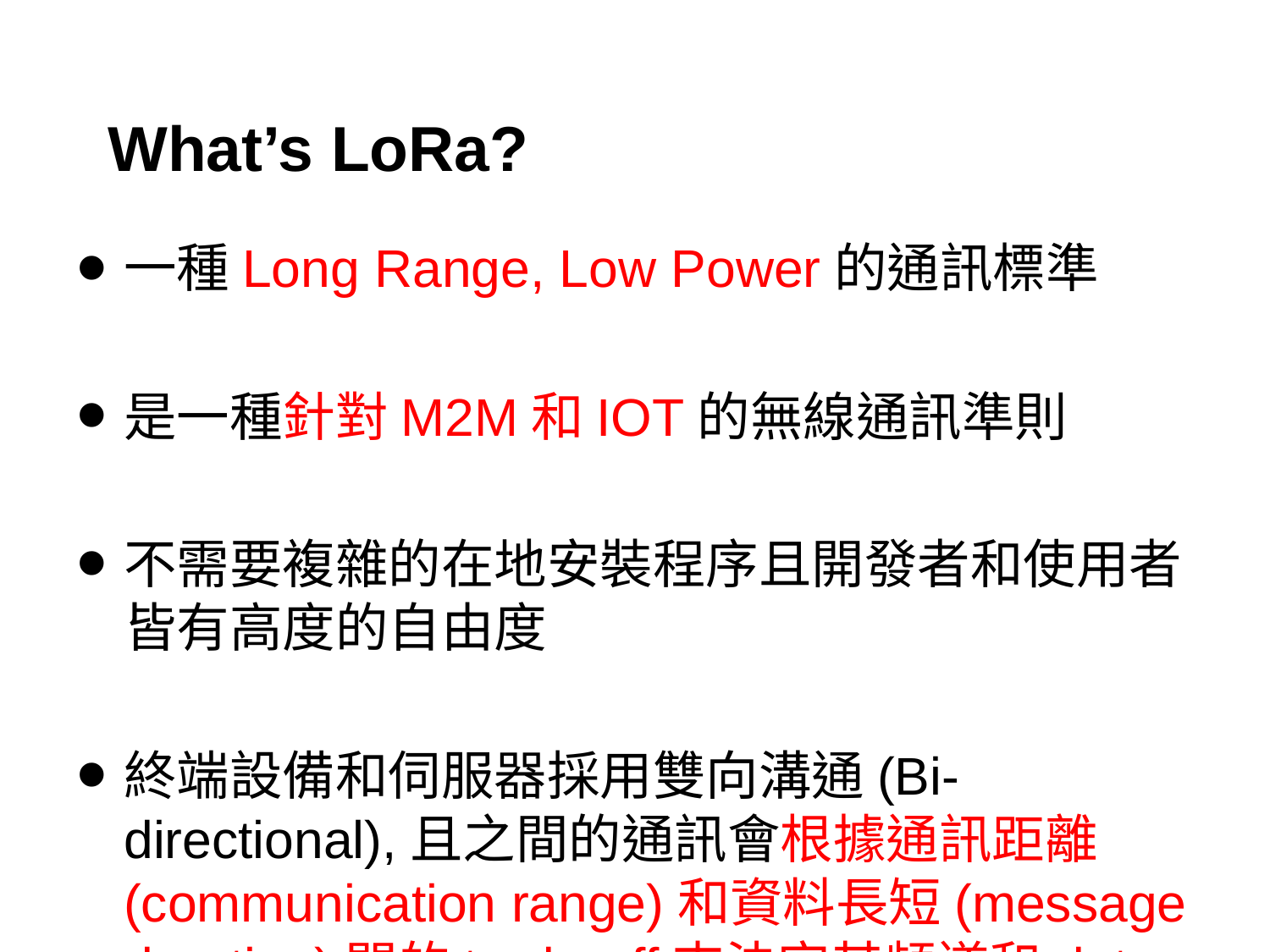

# What’s LoRa?
一種Long Range, Low Power的通訊標準

是一種針對M2M和IOT的無線通訊準則

不需要複雜的在地安裝程序且開發者和使用者皆有高度的自由度

終端設備和伺服器採用雙向溝通(Bi-directional),且之間的通訊會根據通訊距離(communication range)和資料長短(message duration)間的trade-off來決定其頻道和data rate